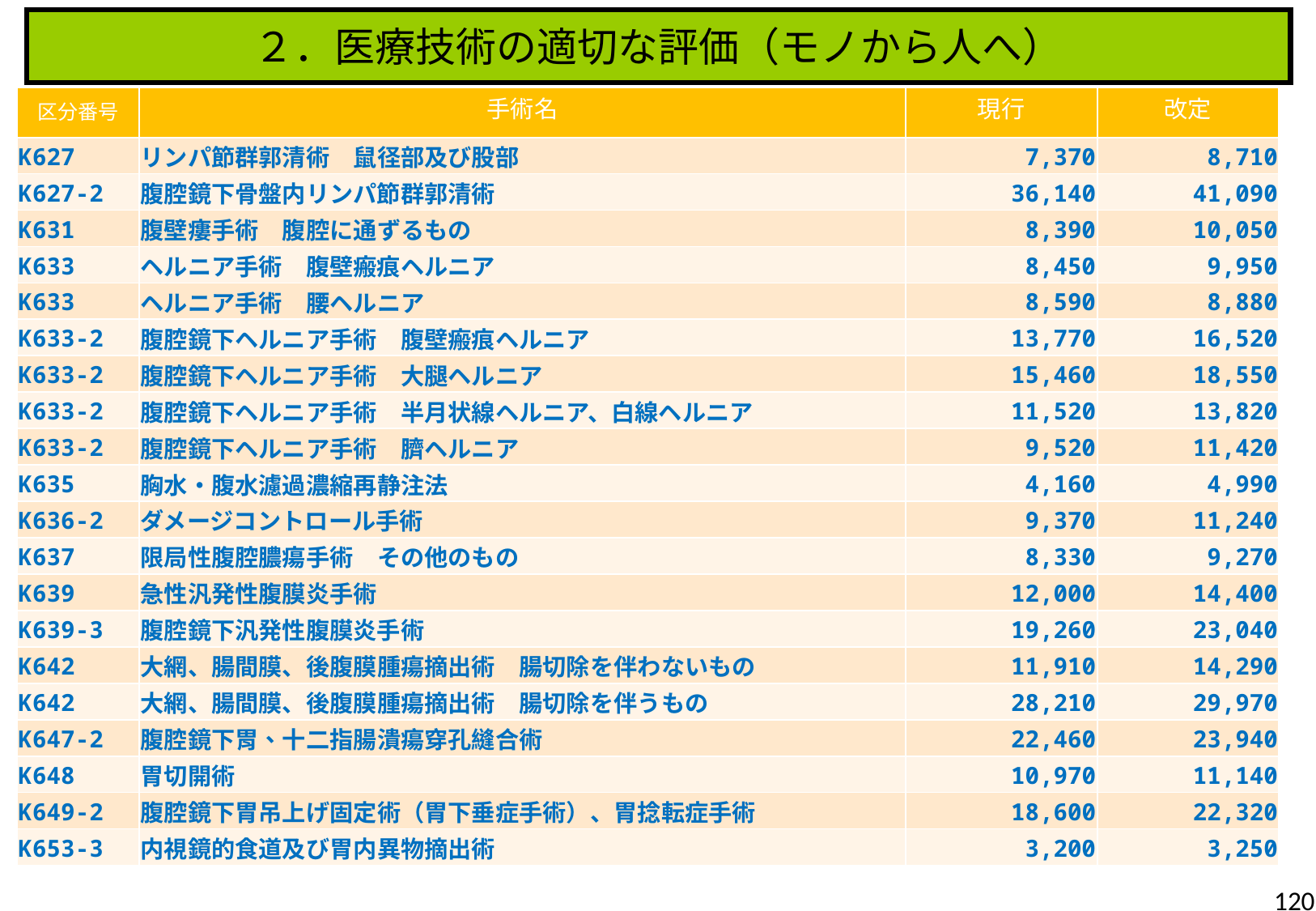

２．医療技術の適切な評価（モノから人へ）
| 区分番号 | 手術名 | 現行 | 改定 |
| --- | --- | --- | --- |
| K627 | リンパ節群郭清術　鼠径部及び股部 | 7,370 | 8,710 |
| K627-2 | 腹腔鏡下骨盤内リンパ節群郭清術 | 36,140 | 41,090 |
| K631 | 腹壁瘻手術　腹腔に通ずるもの | 8,390 | 10,050 |
| K633 | ヘルニア手術　腹壁瘢痕ヘルニア | 8,450 | 9,950 |
| K633 | ヘルニア手術　腰ヘルニア | 8,590 | 8,880 |
| K633-2 | 腹腔鏡下ヘルニア手術　腹壁瘢痕ヘルニア | 13,770 | 16,520 |
| K633-2 | 腹腔鏡下ヘルニア手術　大腿ヘルニア | 15,460 | 18,550 |
| K633-2 | 腹腔鏡下ヘルニア手術　半月状線ヘルニア、白線ヘルニア | 11,520 | 13,820 |
| K633-2 | 腹腔鏡下ヘルニア手術　臍ヘルニア | 9,520 | 11,420 |
| K635 | 胸水・腹水濾過濃縮再静注法 | 4,160 | 4,990 |
| K636-2 | ダメージコントロール手術 | 9,370 | 11,240 |
| K637 | 限局性腹腔膿瘍手術　その他のもの | 8,330 | 9,270 |
| K639 | 急性汎発性腹膜炎手術 | 12,000 | 14,400 |
| K639-3 | 腹腔鏡下汎発性腹膜炎手術 | 19,260 | 23,040 |
| K642 | 大網、腸間膜、後腹膜腫瘍摘出術　腸切除を伴わないもの | 11,910 | 14,290 |
| K642 | 大網、腸間膜、後腹膜腫瘍摘出術　腸切除を伴うもの | 28,210 | 29,970 |
| K647-2 | 腹腔鏡下胃、十二指腸潰瘍穿孔縫合術 | 22,460 | 23,940 |
| K648 | 胃切開術 | 10,970 | 11,140 |
| K649-2 | 腹腔鏡下胃吊上げ固定術（胃下垂症手術）、胃捻転症手術 | 18,600 | 22,320 |
| K653-3 | 内視鏡的食道及び胃内異物摘出術 | 3,200 | 3,250 |
120